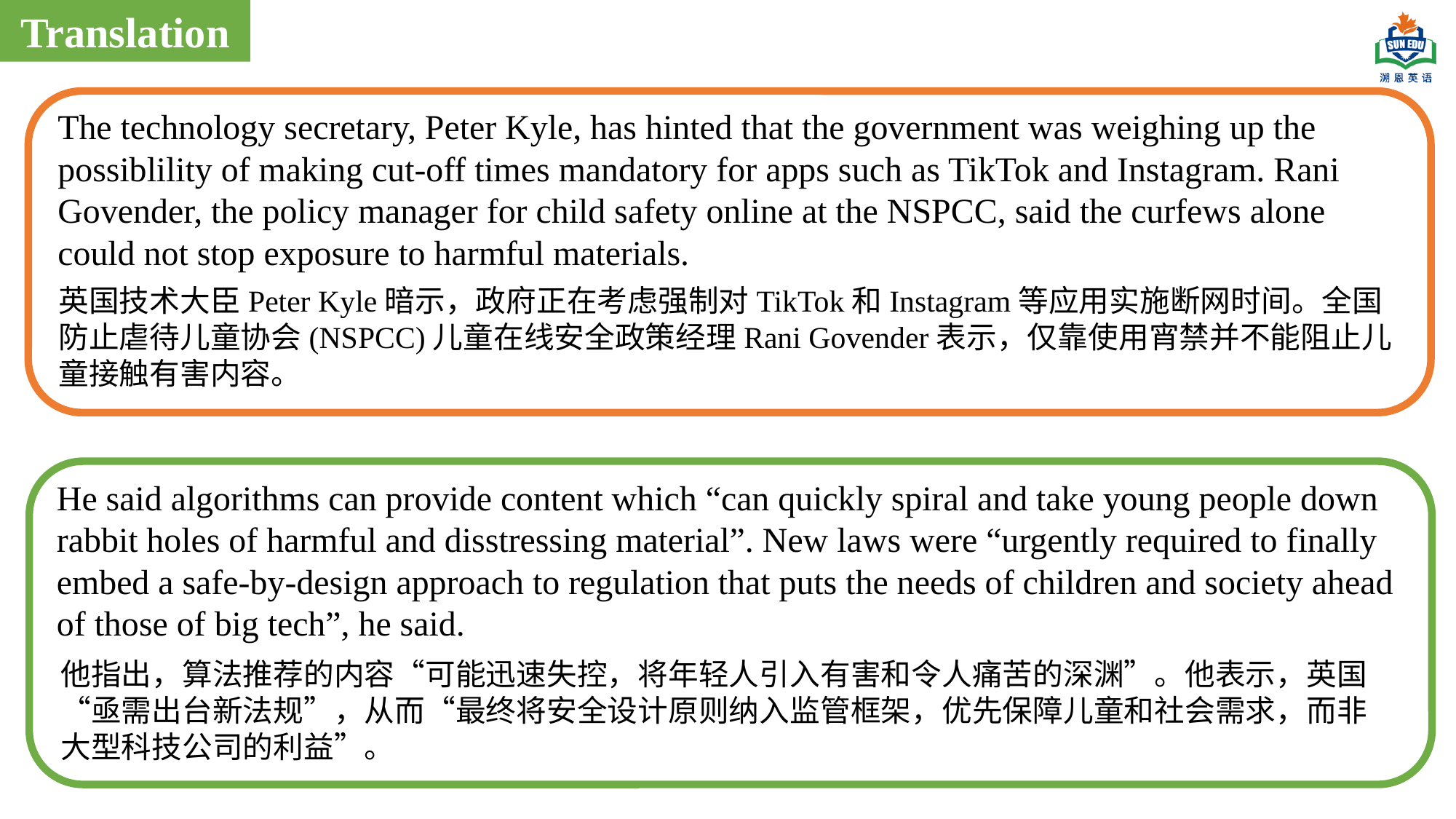

Translation

The technology secretary, Peter Kyle, has hinted that the government was weighing up the possiblility of making cut-off times mandatory for apps such as TikTok and Instagram. Rani Govender, the policy manager for child safety online at the NSPCC, said the curfews alone could not stop exposure to harmful materials.
英国技术大臣Peter Kyle暗示，政府正在考虑强制对TikTok和Instagram等应用实施断网时间。全国防止虐待儿童协会(NSPCC)儿童在线安全政策经理Rani Govender表示，仅靠使用宵禁并不能阻止儿童接触有害内容。

He said algorithms can provide content which “can quickly spiral and take young people down rabbit holes of harmful and disstressing material”. New laws were “urgently required to finally embed a safe-by-design approach to regulation that puts the needs of children and society ahead of those of big tech”, he said.
他指出，算法推荐的内容“可能迅速失控，将年轻人引入有害和令人痛苦的深渊”。他表示，英国“亟需出台新法规”，从而“最终将安全设计原则纳入监管框架，优先保障儿童和社会需求，而非大型科技公司的利益”。